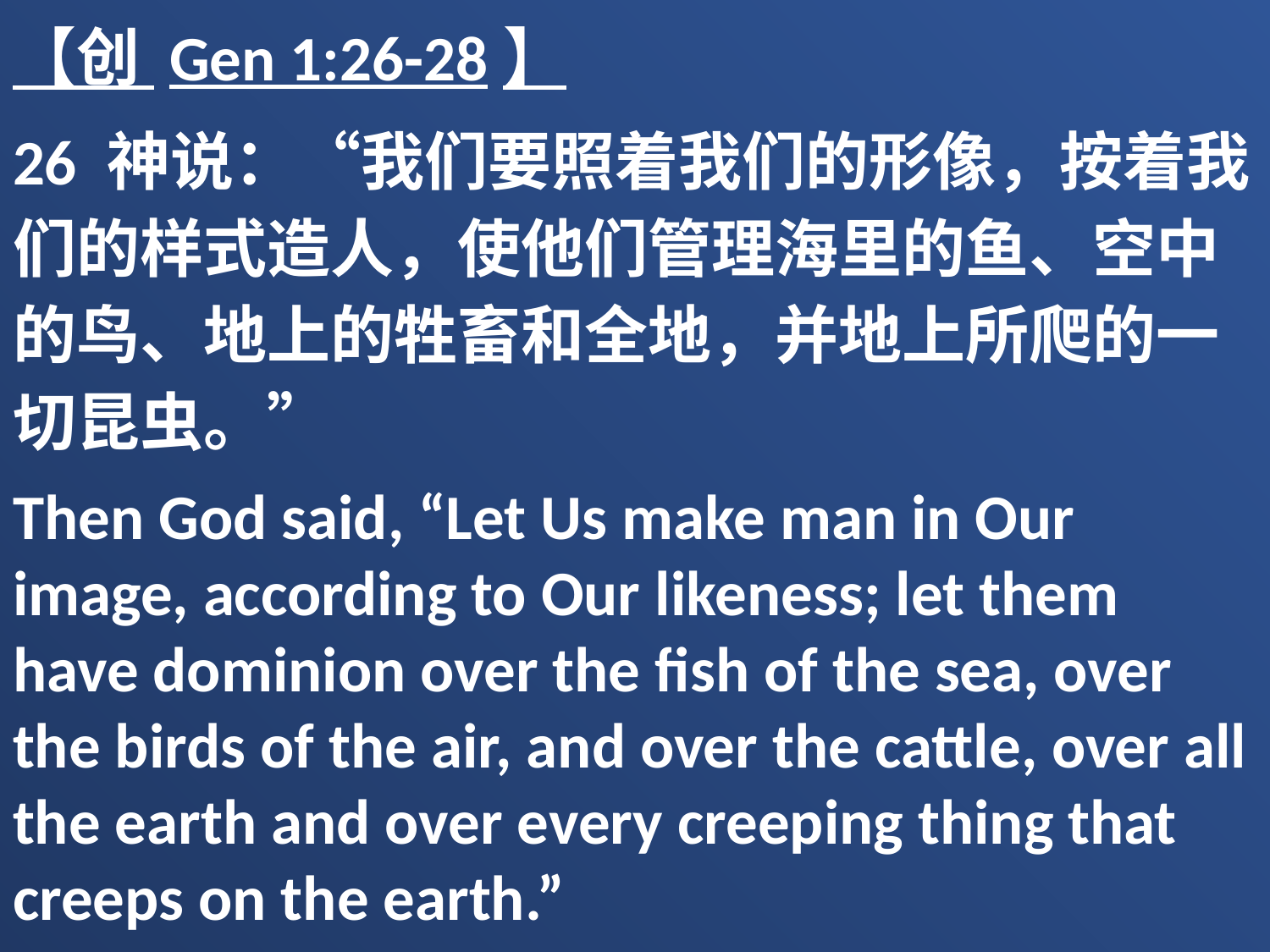

【创 Gen 1:26-28】
26 神说：“我们要照着我们的形像，按着我们的样式造人，使他们管理海里的鱼、空中的鸟、地上的牲畜和全地，并地上所爬的一切昆虫。”
Then God said, “Let Us make man in Our image, according to Our likeness; let them have dominion over the fish of the sea, over the birds of the air, and over the cattle, over all the earth and over every creeping thing that creeps on the earth.”
27 神就照着自己的形像造人，乃是照着祂的形像造男造女。
So God created man in His own image; in the image of God He created him; male and female He created them.
28 神就赐福给他们，又对他们说：“要生养众多，遍满地面，治理这地；也要管理海里的鱼、空中的鸟，和地上各样行动的活物。”
Then God blessed them, and God said to them, “Be fruitful and multiply; fill the earth and subdue it; have dominion over the fish of the sea, over the birds of the air, and over every living thing that moves on the earth.”